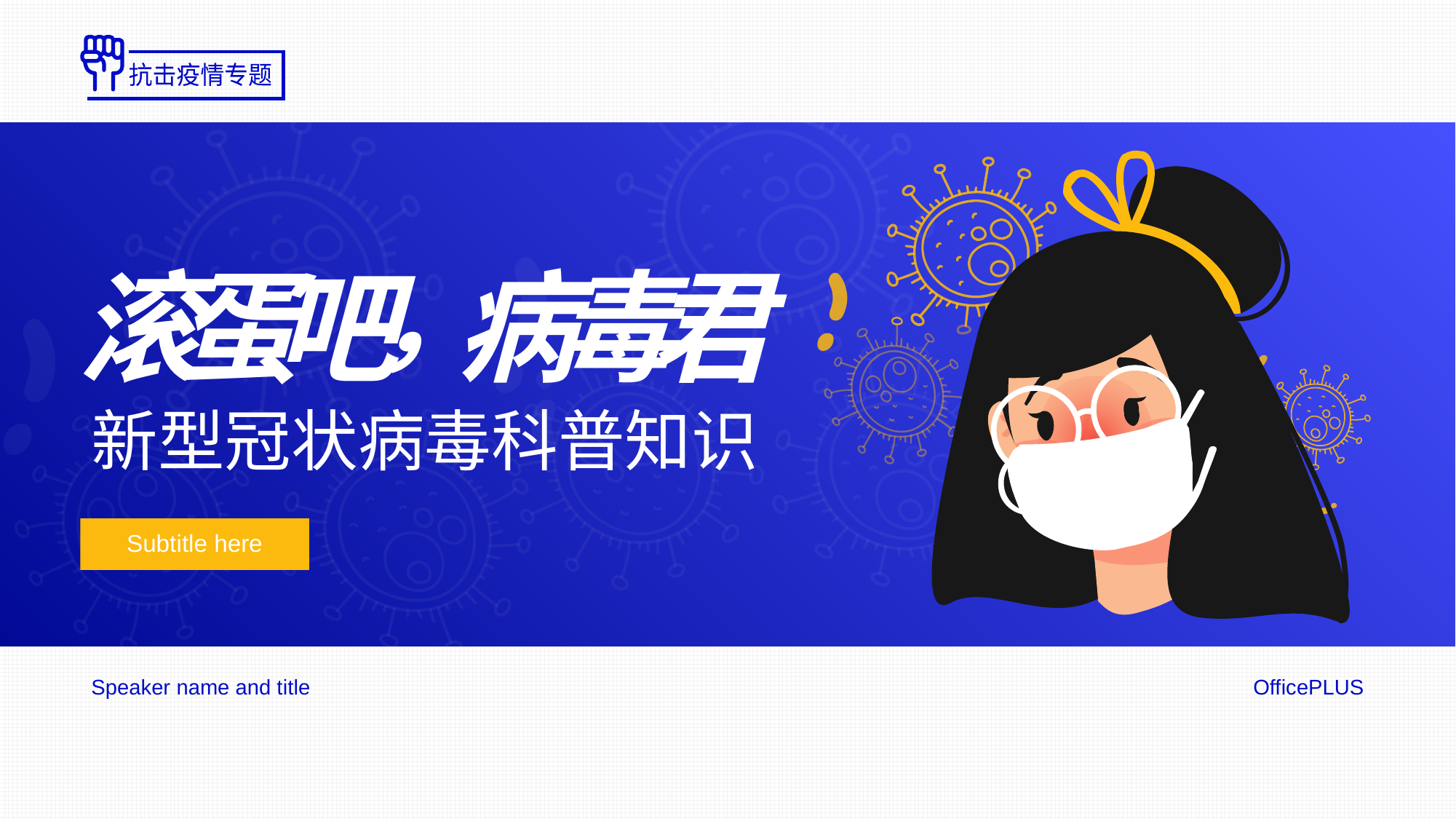

抗击疫情专题
，
滚
蛋
吧
病
毒
君
# 新型冠状病毒科普知识
Subtitle here
Speaker name and title
OfficePLUS